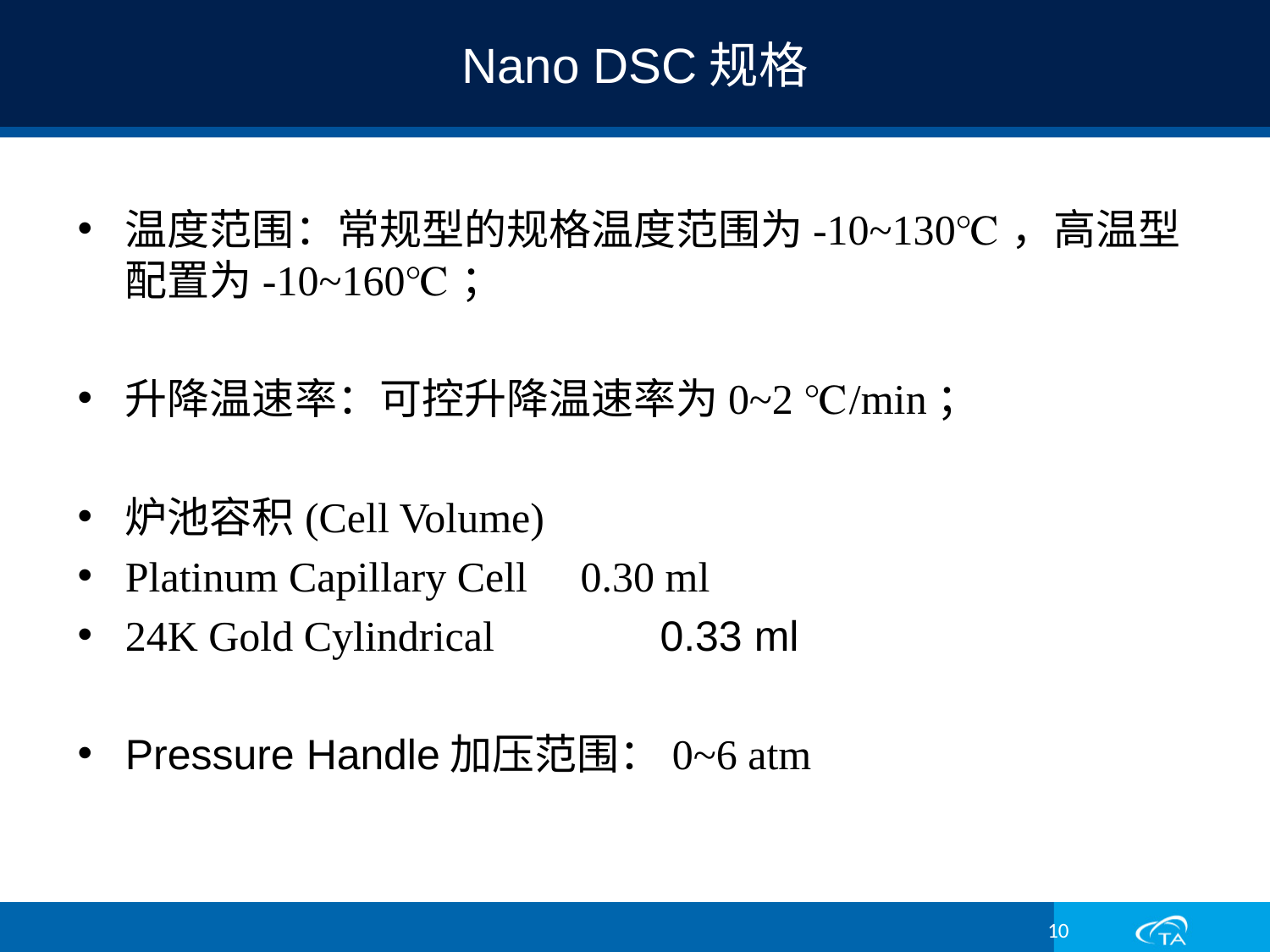

# Nano DSC规格
温度范围：常规型的规格温度范围为-10~130℃，高温型配置为-10~160℃；

升降温速率：可控升降温速率为0~2 ℃/min；

炉池容积(Cell Volume)
Platinum Capillary Cell     0.30 ml
24K Gold Cylindrical              0.33 ml

Pressure Handle加压范围：0~6 atm

10